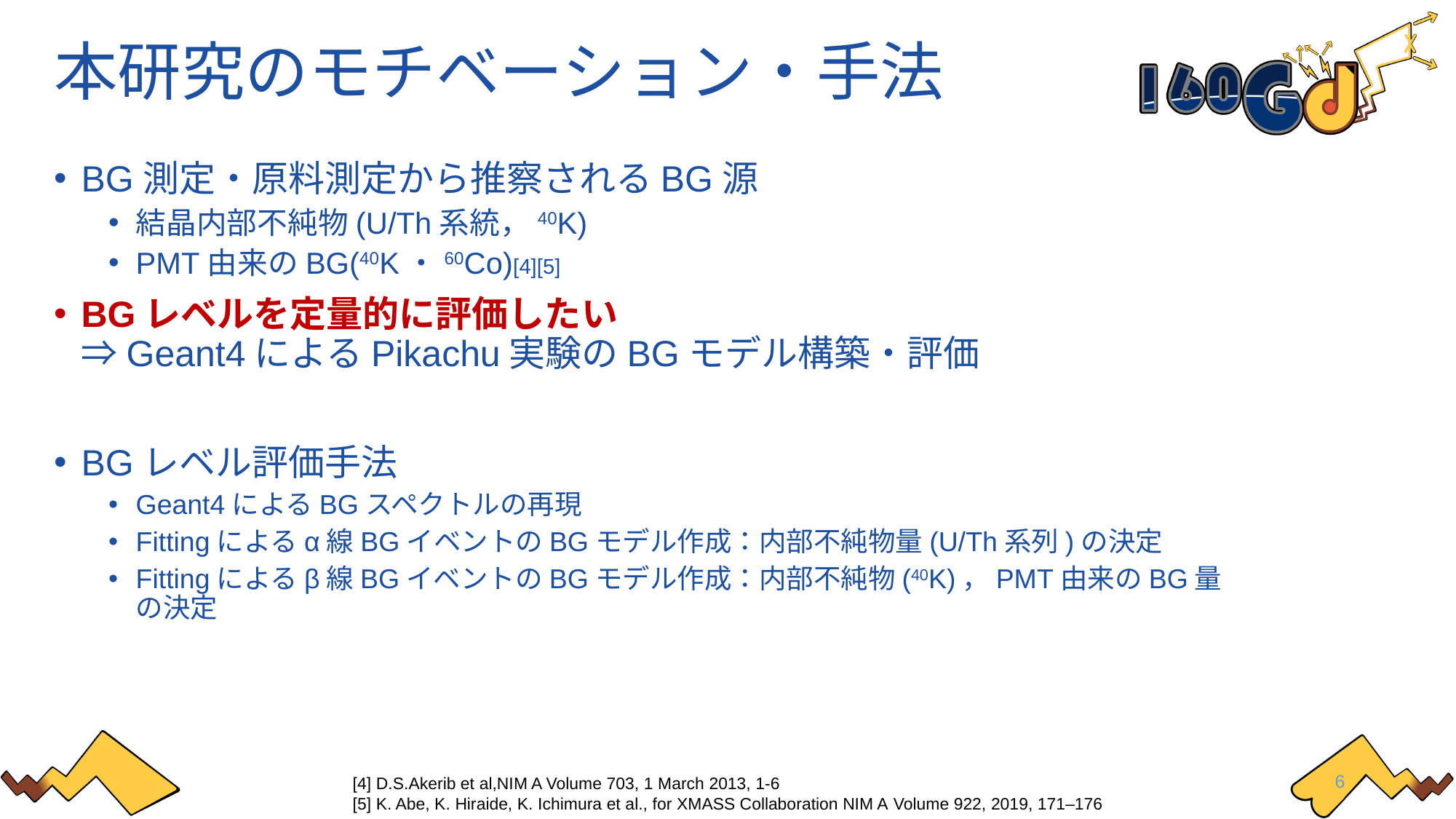

# 本研究のモチベーション・手法
BG測定・原料測定から推察されるBG源
結晶内部不純物(U/Th系統，40K)
PMT由来のBG(40K・60Co)[4][5]
BGレベルを定量的に評価したい
⇒Geant4によるPikachu実験のBGモデル構築・評価

BGレベル評価手法
Geant4によるBGスペクトルの再現
Fittingによるα線BGイベントのBGモデル作成：内部不純物量(U/Th系列)の決定
Fittingによるβ線BGイベントのBGモデル作成：内部不純物(40K)，PMT由来のBG量の決定

6
[4] D.S.Akerib et al,NIM A Volume 703, 1 March 2013, 1-6
[5] K. Abe, K. Hiraide, K. Ichimura et al., for XMASS Collaboration NIM A Volume 922, 2019, 171–176